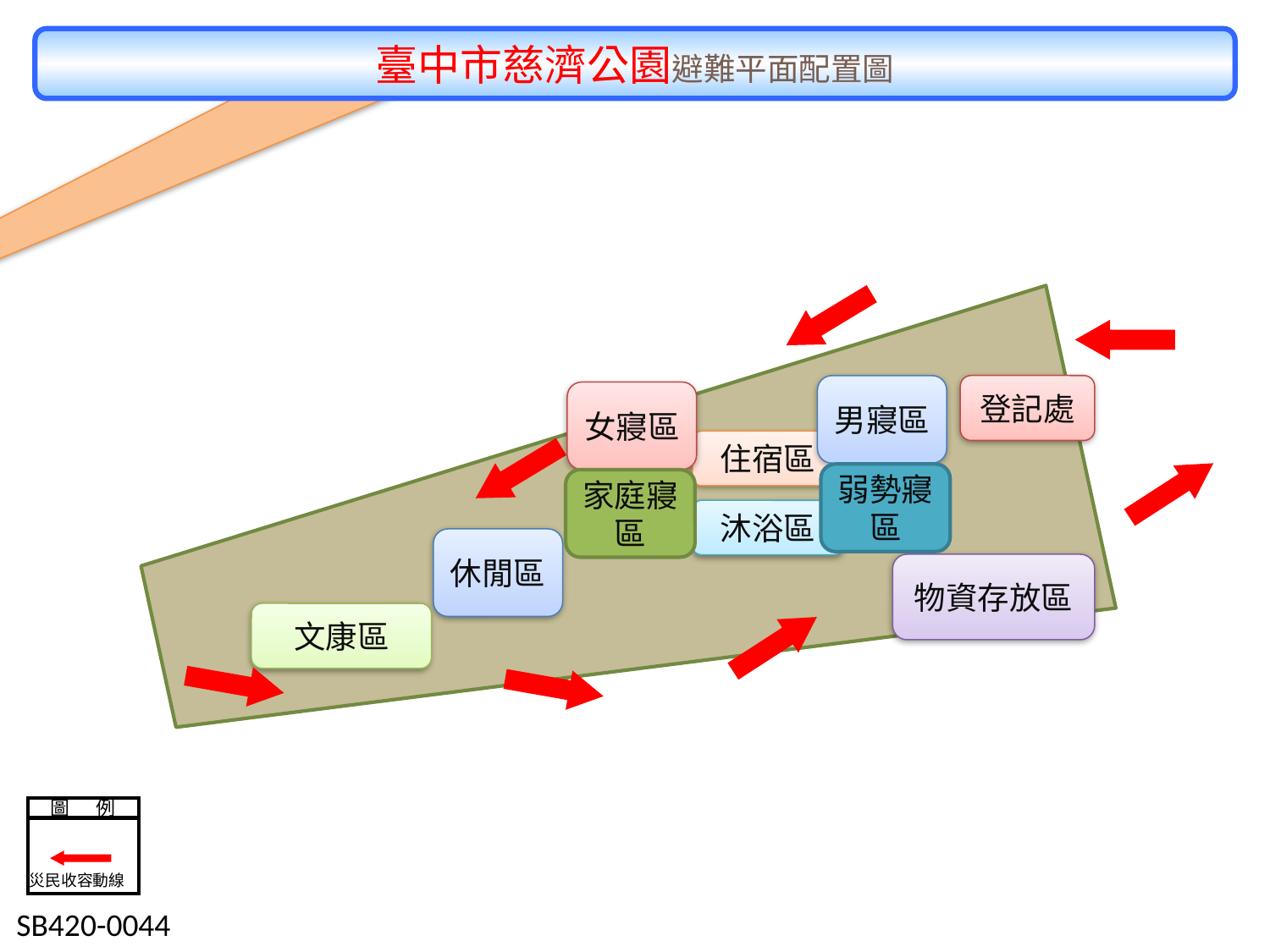

臺中市慈濟公園避難平面配置圖

男寢區
登記處
女寢區
住宿區

弱勢寢區
家庭寢區

沐浴區
休閒區
物資存放區
文康區

圖      例

災民收容動線
      SB420-0044